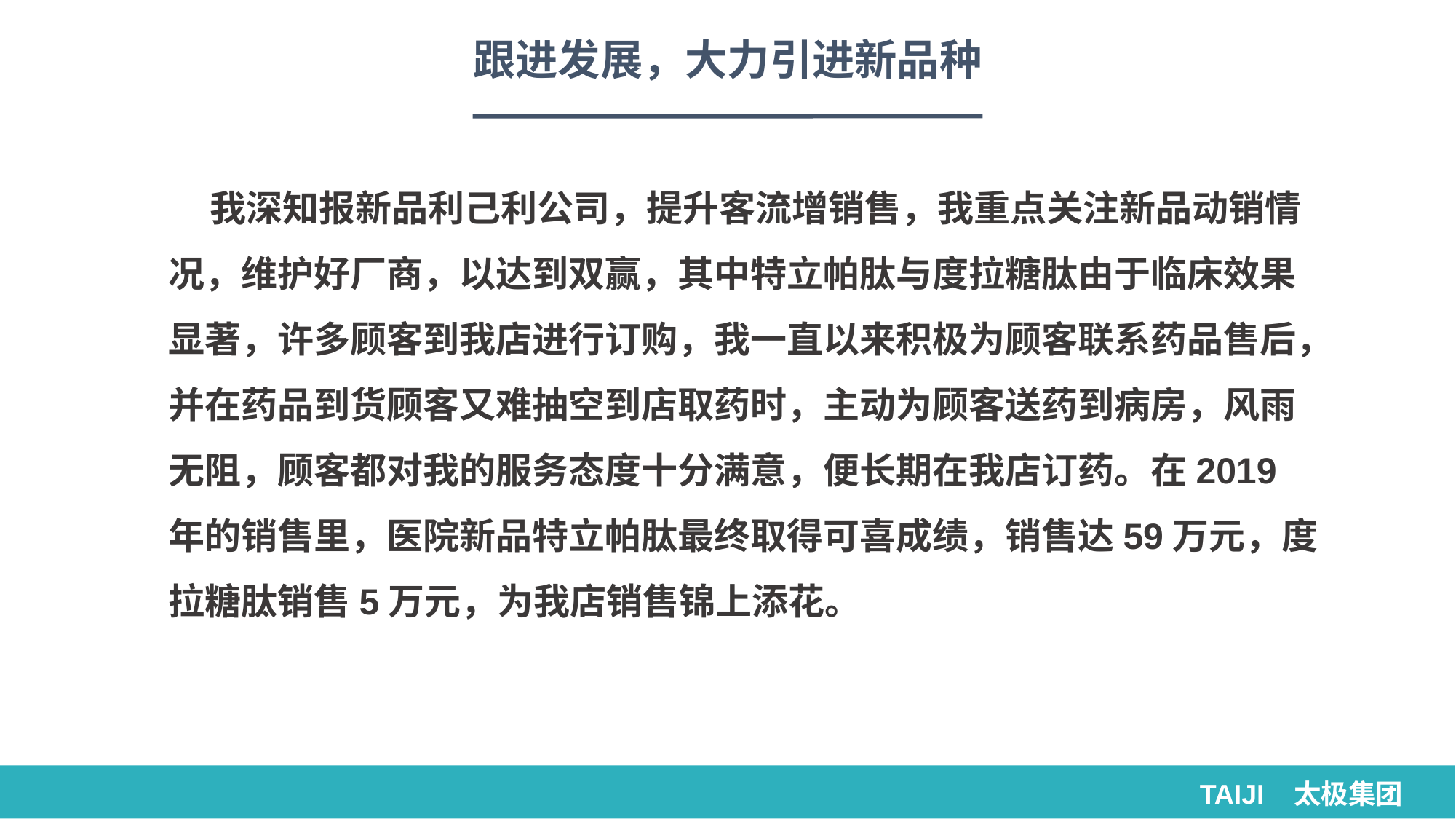

跟进发展，大力引进新品种
    我深知报新品利己利公司，提升客流增销售，我重点关注新品动销情况，维护好厂商，以达到双赢，其中特立帕肽与度拉糖肽由于临床效果显著，许多顾客到我店进行订购，我一直以来积极为顾客联系药品售后，并在药品到货顾客又难抽空到店取药时，主动为顾客送药到病房，风雨无阻，顾客都对我的服务态度十分满意，便长期在我店订药。在2019年的销售里，医院新品特立帕肽最终取得可喜成绩，销售达59万元，度拉糖肽销售5万元，为我店销售锦上添花。

TAIJI   太极集团